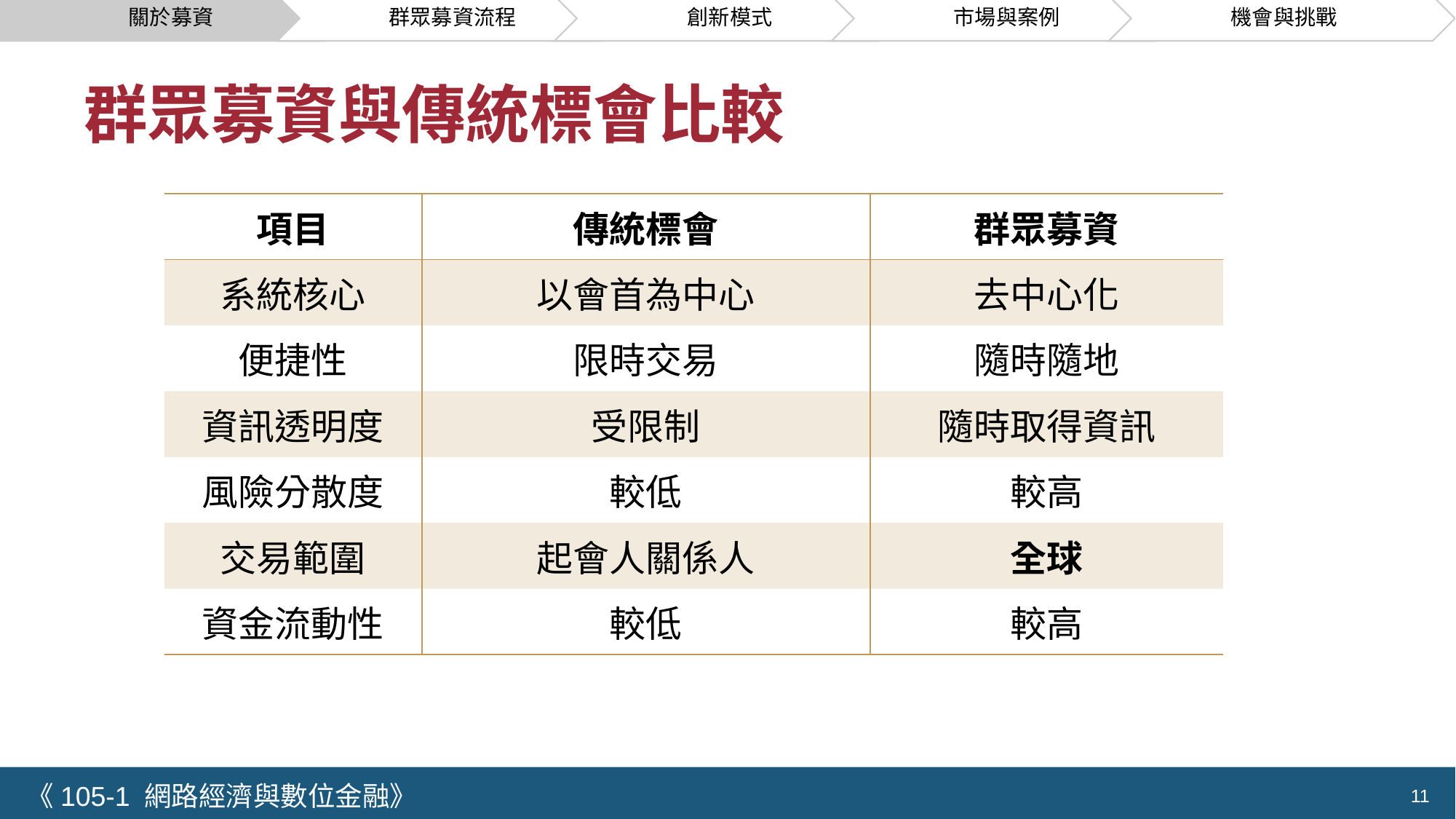

關於募資
群眾募資流程
創新模式
市場與案例
機會與挑戰
# 群眾募資與傳統標會比較
| 項目 | 傳統標會 | 群眾募資 |
| --- | --- | --- |
| 系統核心 | 以會首為中心 | 去中心化 |
| 便捷性 | 限時交易 | 隨時隨地 |
| 資訊透明度 | 受限制 | 隨時取得資訊 |
| 風險分散度 | 較低 | 較高 |
| 交易範圍 | 起會人關係人 | 全球 |
| 資金流動性 | 較低 | 較高 |
《105-1 網路經濟與數位金融》
11